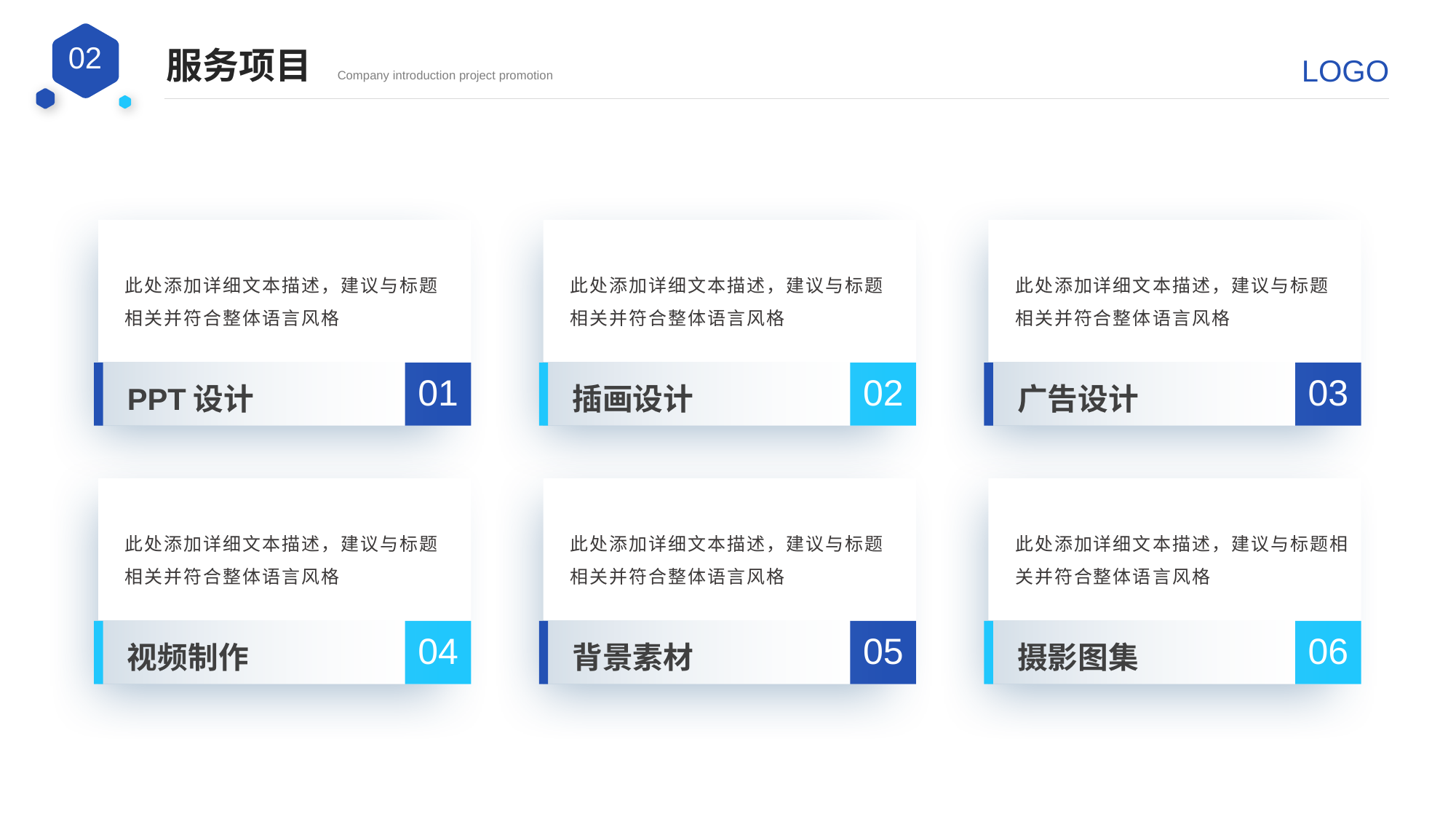

服务项目
Company introduction project promotion

此处添加详细文本描述，建议与标题相关并符合整体语言风格
此处添加详细文本描述，建议与标题相关并符合整体语言风格
此处添加详细文本描述，建议与标题相关并符合整体语言风格

01

02

03
PPT设计
插画设计
广告设计

此处添加详细文本描述，建议与标题相关并符合整体语言风格
此处添加详细文本描述，建议与标题相关并符合整体语言风格
此处添加详细文本描述，建议与标题相关并符合整体语言风格

04

05

06
视频制作
背景素材
摄影图集